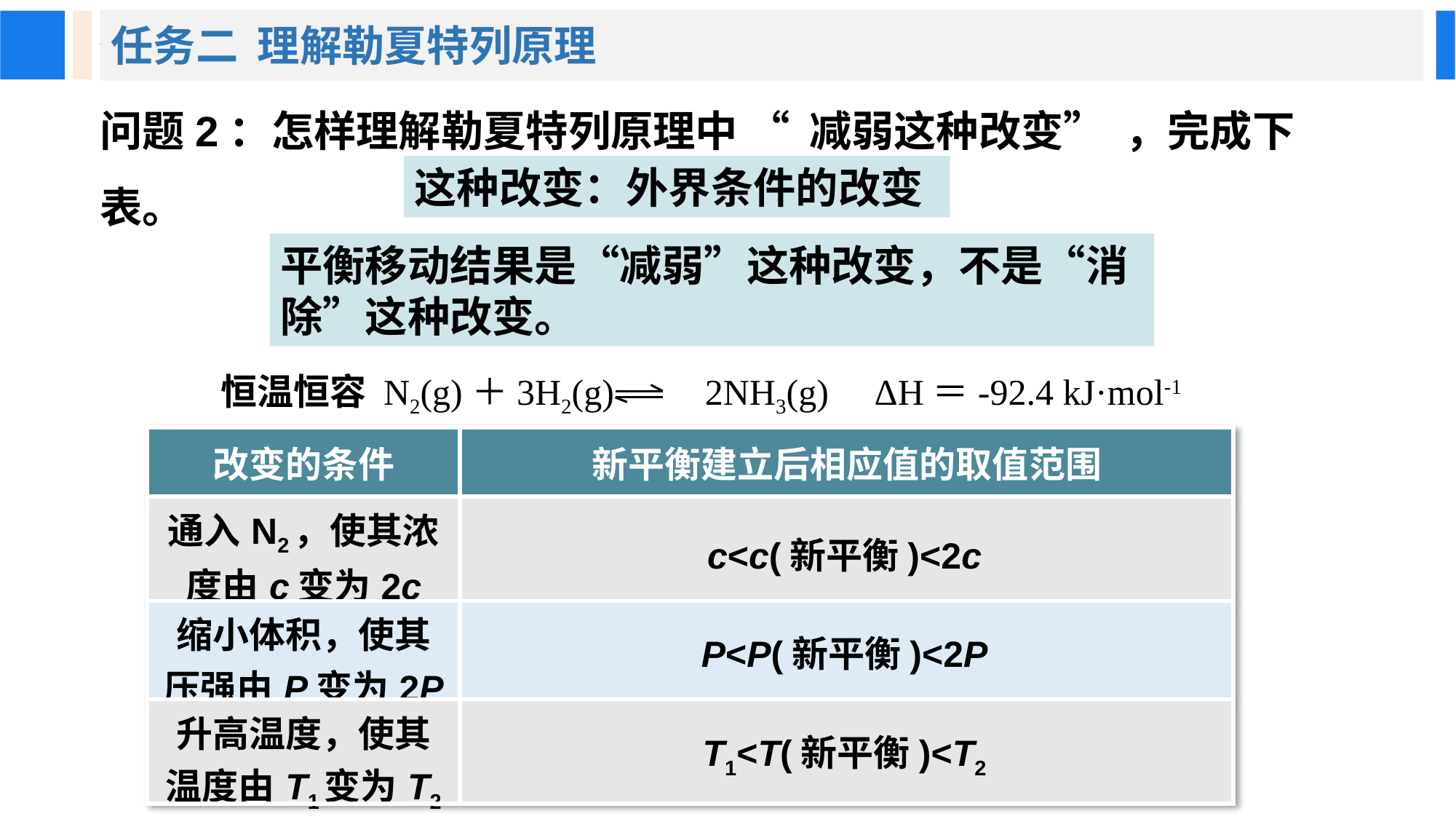

任务二  理解勒夏特列原理
问题2：怎样理解勒夏特列原理中 “  减弱这种改变”  ，完成下表。
这种改变：外界条件的改变
平衡移动结果是“减弱”这种改变，不是“消除”这种改变。
恒温恒容 N2(g)＋3H2(g)          2NH3(g)     ΔH＝-92.4 kJ·mol-1
| 改变的条件 | 新平衡建立后相应值的取值范围 |
| --- | --- |
| 通入N2，使其浓度由c变为2c |  |
| 缩小体积，使其压强由P变为2P |  |
| 升高温度，使其温度由T1变为T2 |  |
c<c(新平衡)<2c
P<P(新平衡)<2P
T1<T(新平衡)<T2